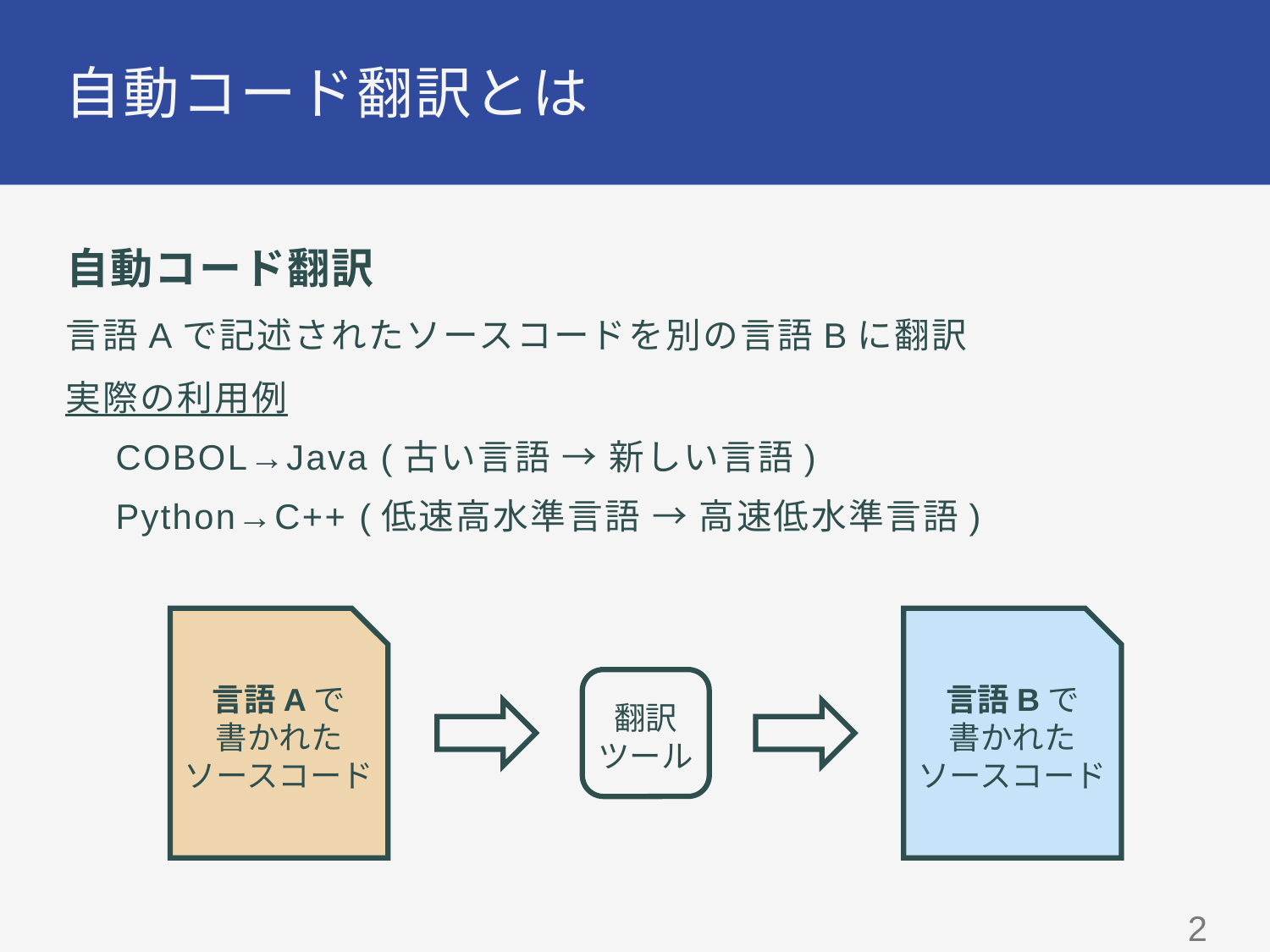

# 自動コード翻訳とは
自動コード翻訳
言語Aで記述されたソースコードを別の言語Bに翻訳
実際の利用例
COBOL→Java (古い言語 → 新しい言語)
Python→C++ (低速高水準言語 → 高速低水準言語)

言語Bで
書かれた
ソースコード
言語Aで
書かれた
ソースコード
翻訳
ツール

2